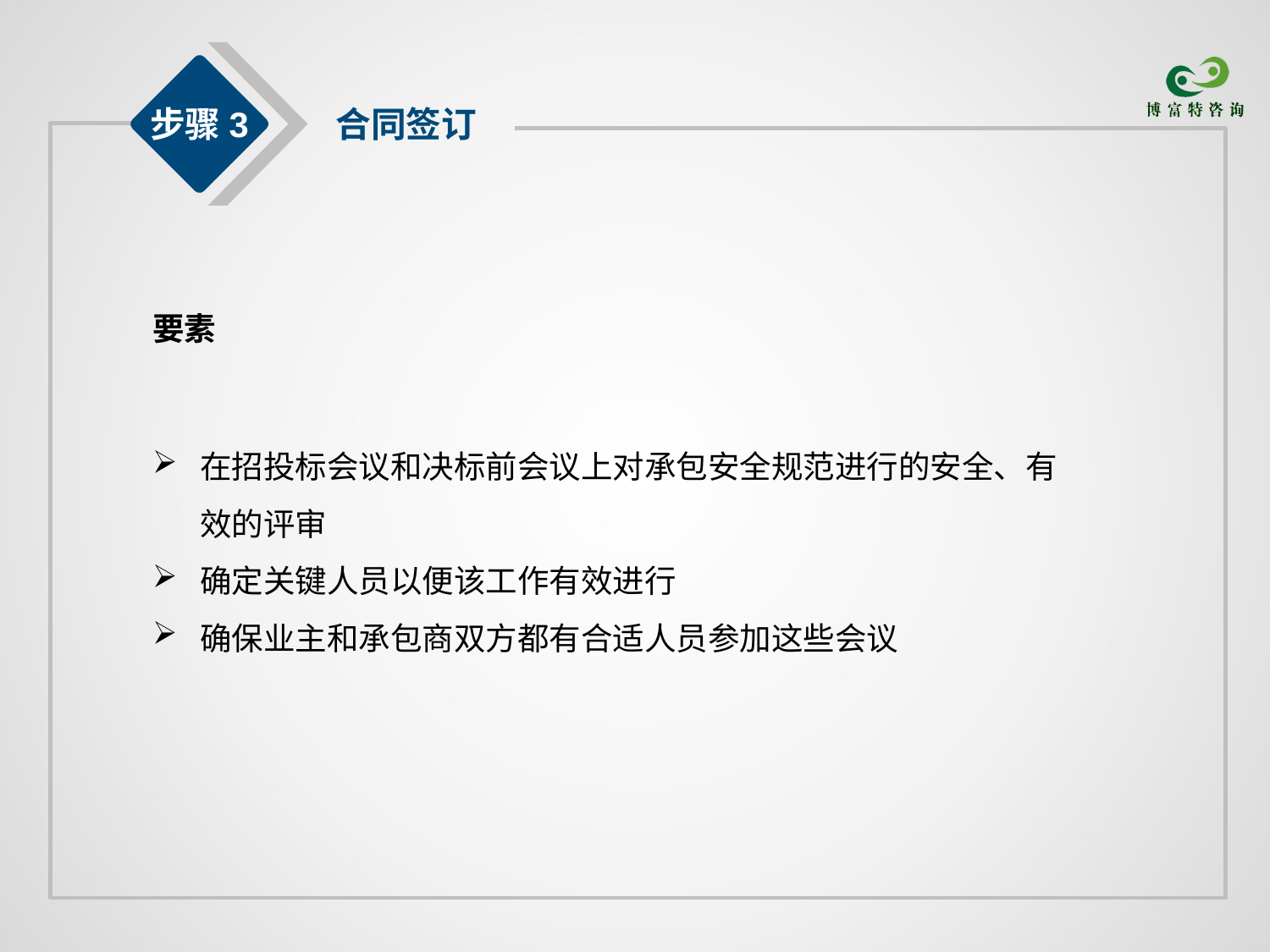

合同签订
步骤3

要素
在招投标会议和决标前会议上对承包安全规范进行的安全、有效的评审
确定关键人员以便该工作有效进行
确保业主和承包商双方都有合适人员参加这些会议